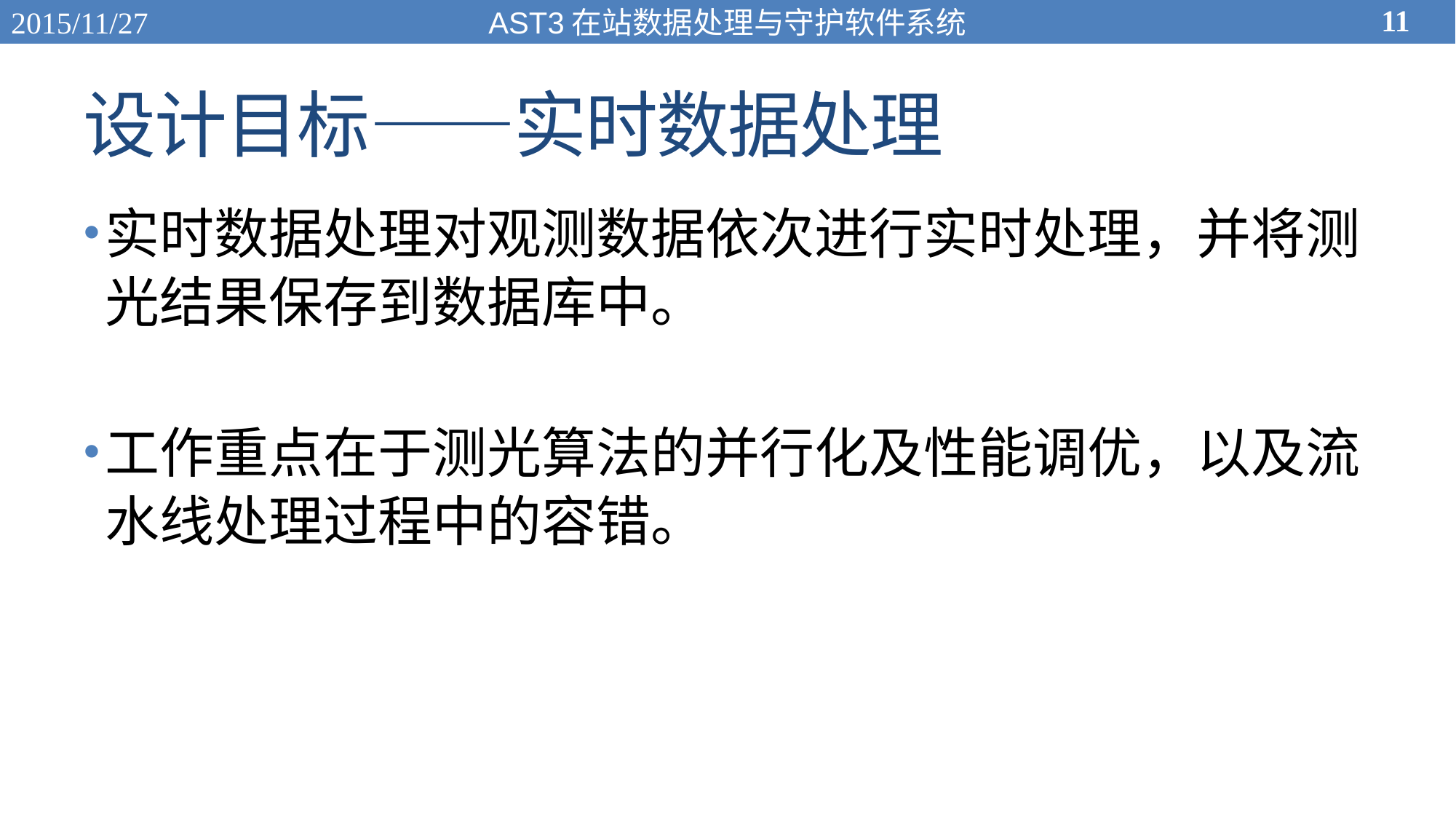

11
2015/11/27
AST3在站数据处理与守护软件系统
# 设计目标——实时数据处理
实时数据处理对观测数据依次进行实时处理，并将测光结果保存到数据库中。

工作重点在于测光算法的并行化及性能调优，以及流水线处理过程中的容错。